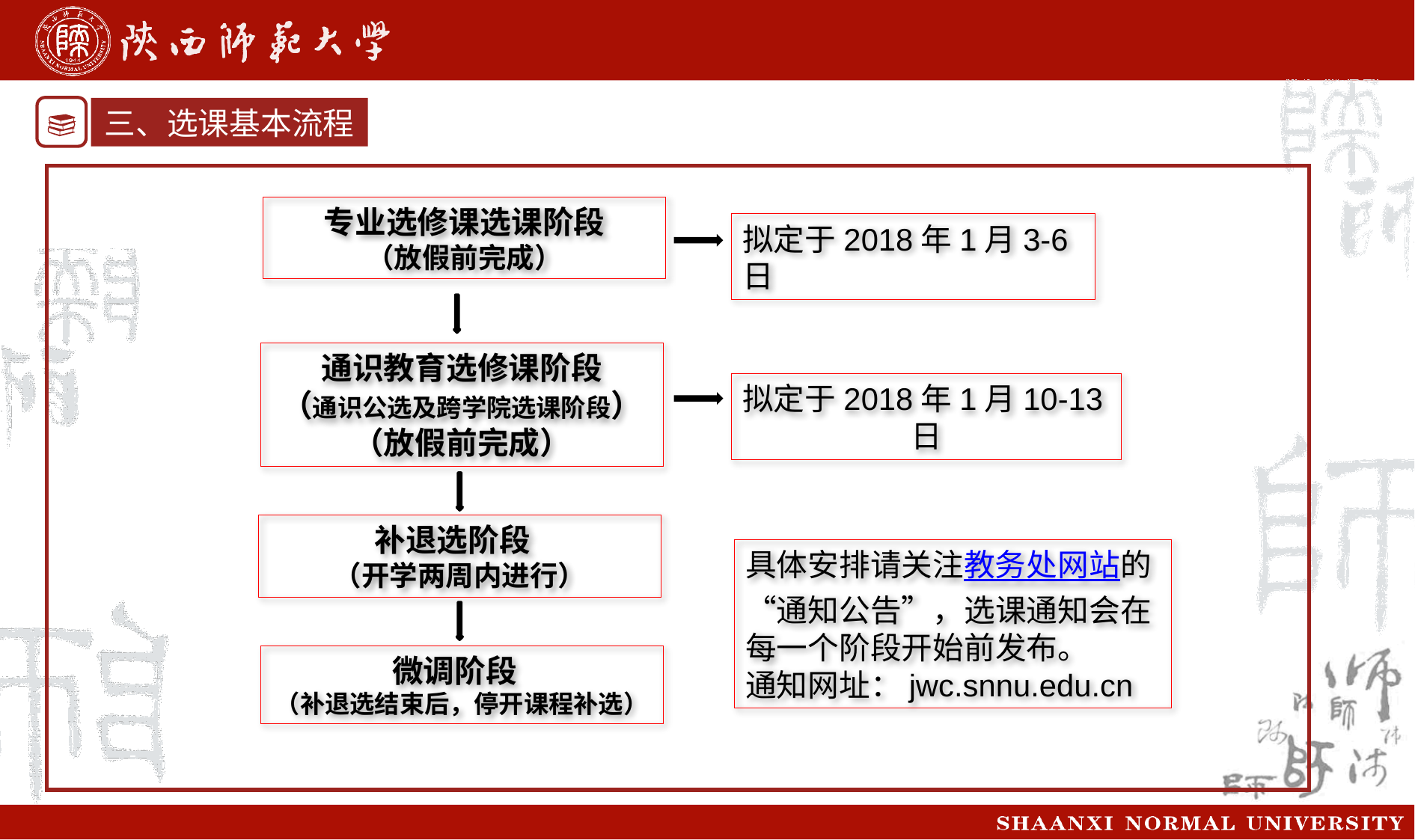

三、选课基本流程

专业选修课选课阶段
（放假前完成）
拟定于2018年1月3-6日

通识教育选修课阶段
（通识公选及跨学院选课阶段）
（放假前完成）
拟定于2018年1月10-13日

补退选阶段
（开学两周内进行）
具体安排请关注教务处网站的“通知公告”，选课通知会在每一个阶段开始前发布。
通知网址：jwc.snnu.edu.cn

微调阶段
（补退选结束后，停开课程补选）